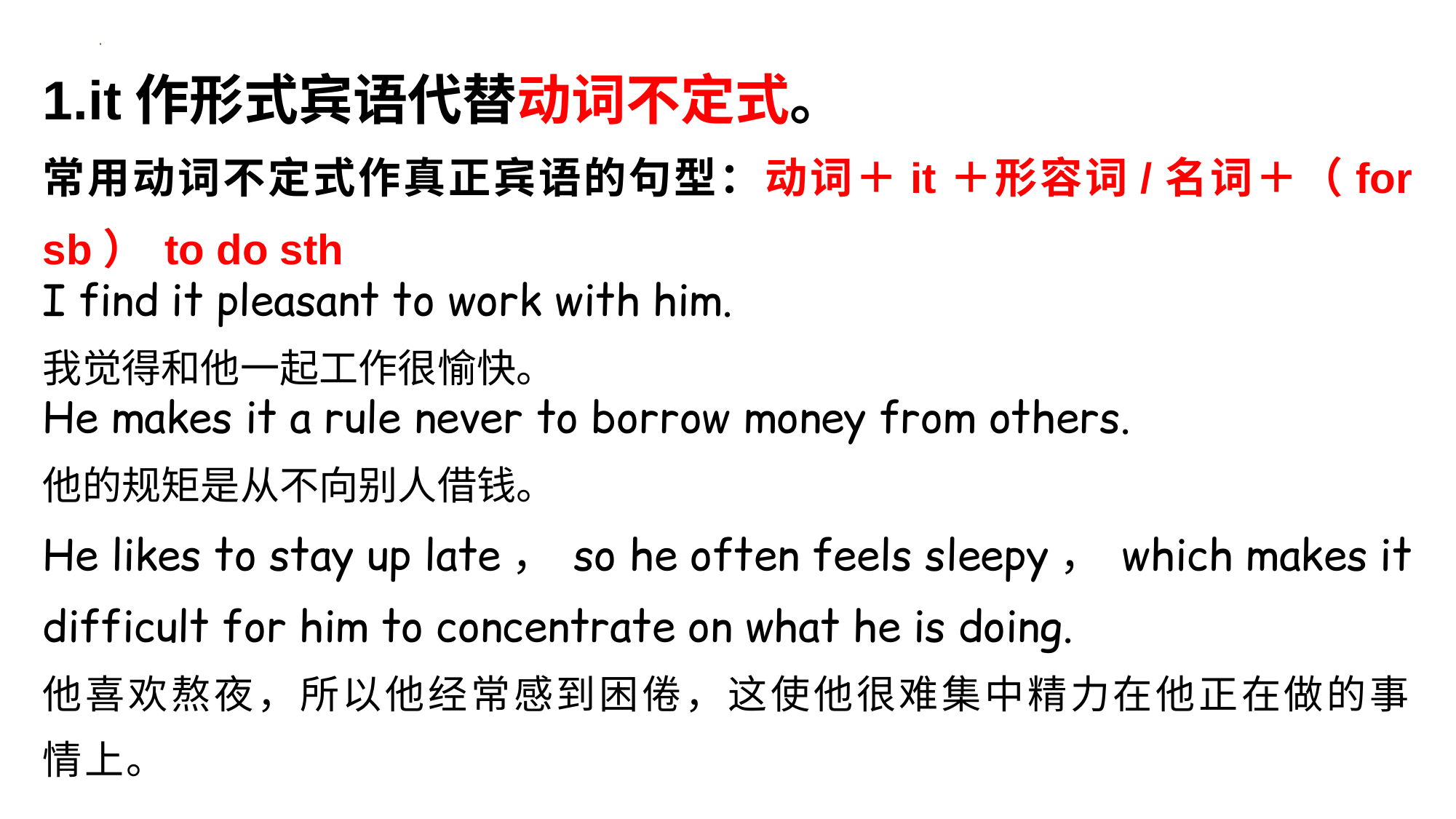

1.it作形式宾语代替动词不定式。
常用动词不定式作真正宾语的句型：动词＋it＋形容词/名词＋（for sb） to do sth
I find it pleasant to work with him.
我觉得和他一起工作很愉快。
He makes it a rule never to borrow money from others.
他的规矩是从不向别人借钱。
He likes to stay up late， so he often feels sleepy， which makes it difficult for him to concentrate on what he is doing.
他喜欢熬夜，所以他经常感到困倦，这使他很难集中精力在他正在做的事情上。